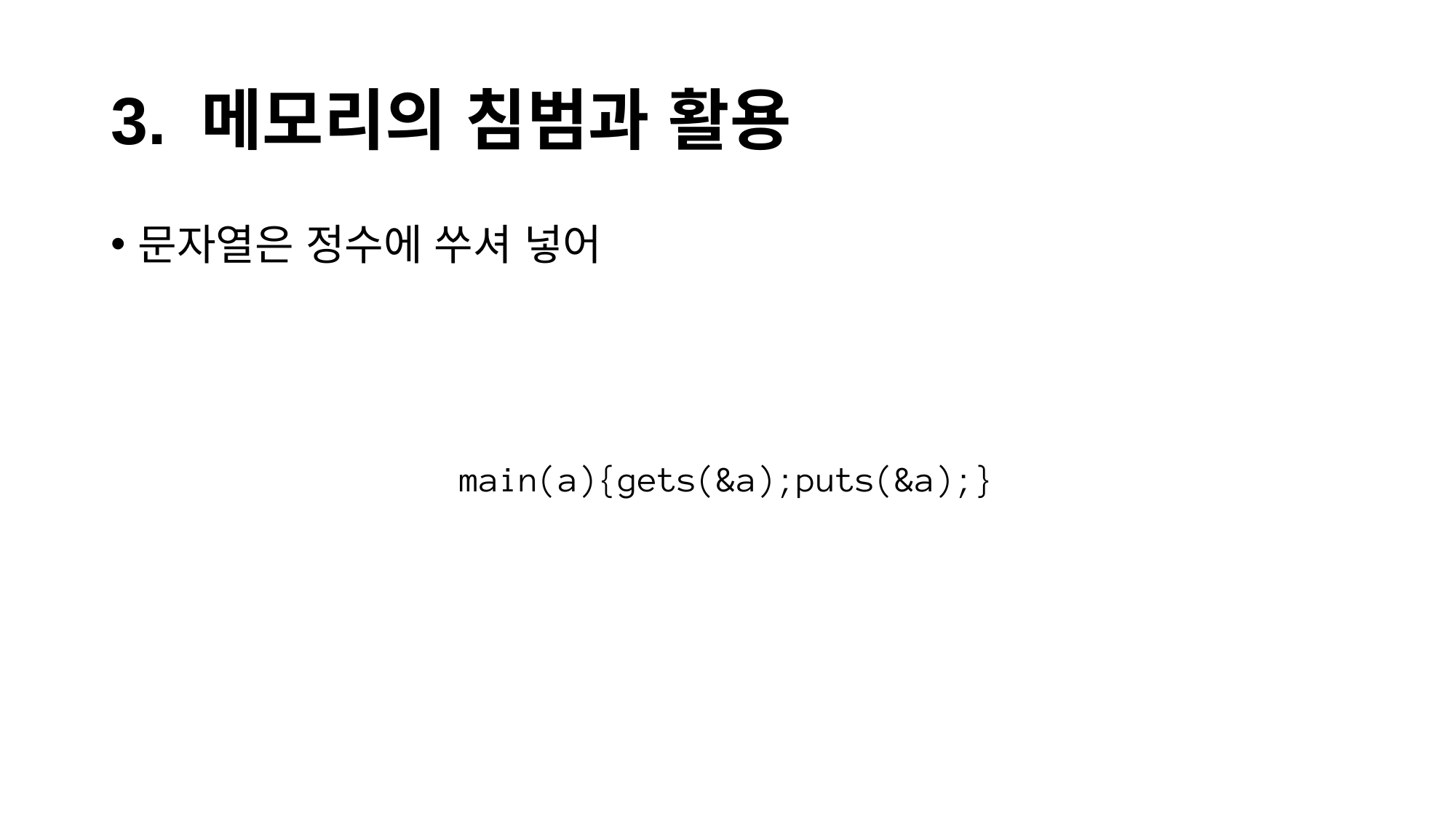

# 3. 메모리의 침범과 활용
문자열은 정수에 쑤셔 넣어
main(a){gets(&a);puts(&a);}